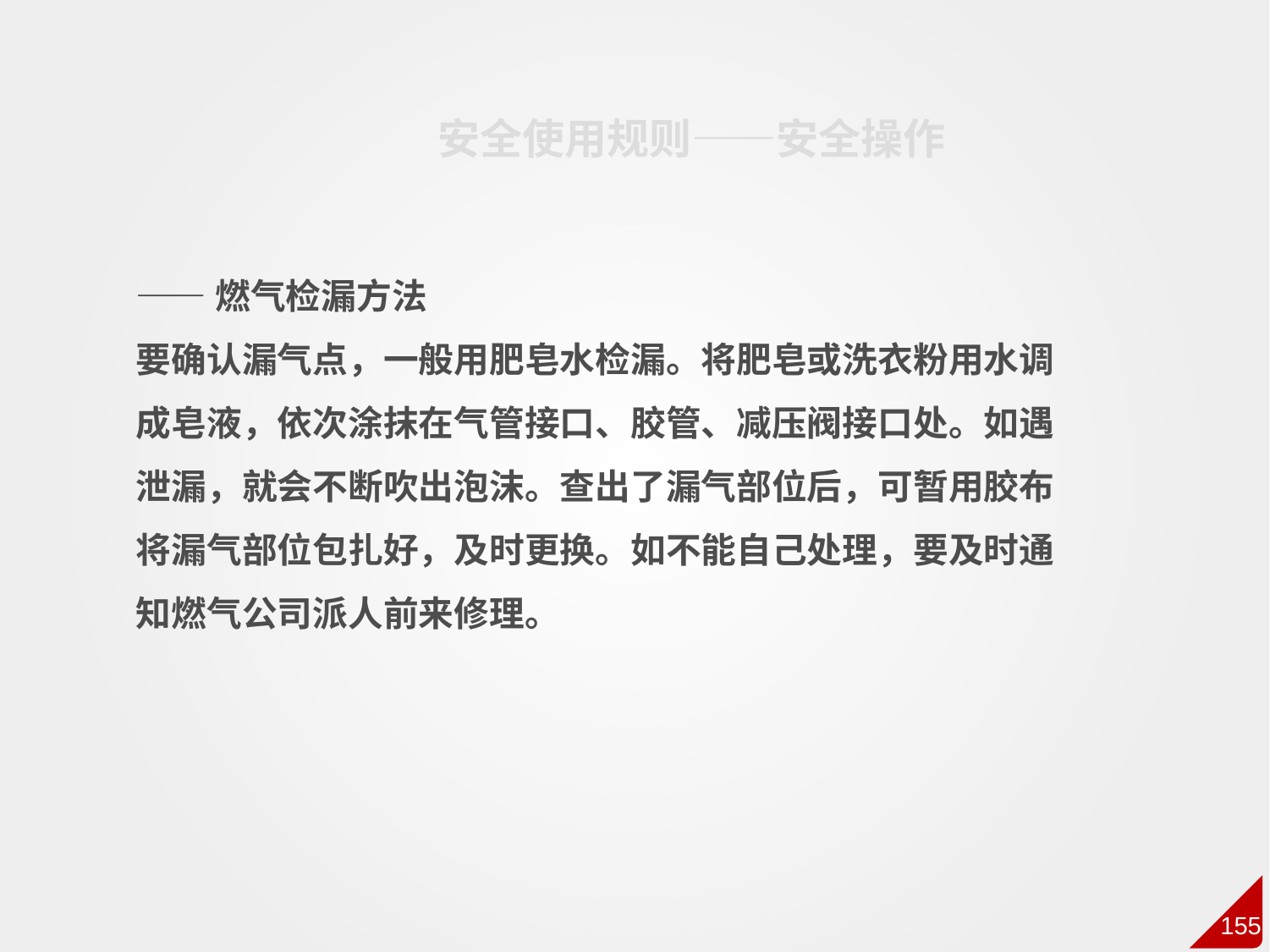

安全使用规则——安全操作

——燃气检漏方法
要确认漏气点，一般用肥皂水检漏。将肥皂或洗衣粉用水调成皂液，依次涂抹在气管接口、胶管、减压阀接口处。如遇泄漏，就会不断吹出泡沫。查出了漏气部位后，可暂用胶布将漏气部位包扎好，及时更换。如不能自己处理，要及时通知燃气公司派人前来修理。